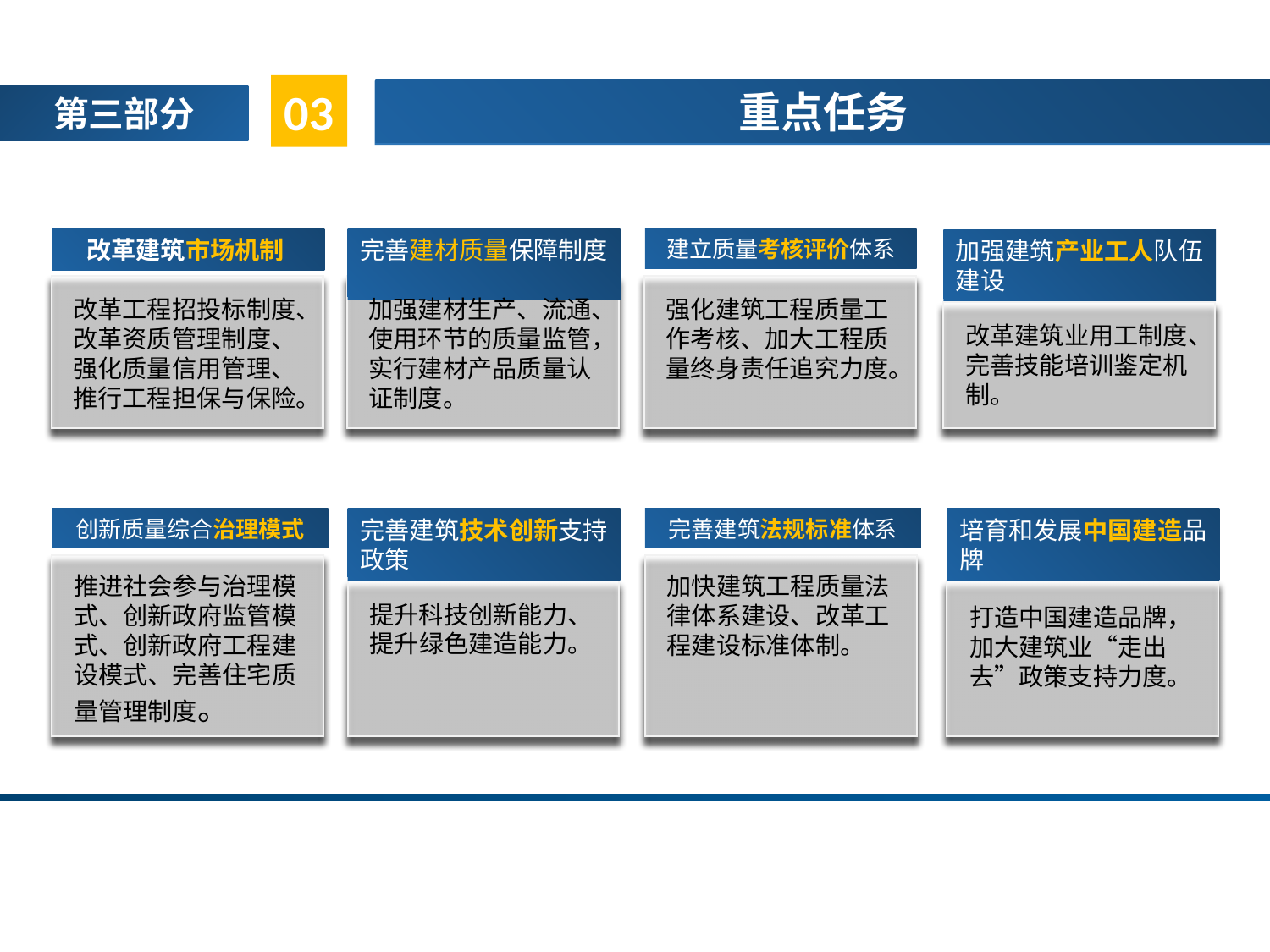

03
重点任务

第三部分
完善建材质量保障制度

加强建材生产、流通、使用环节的质量监管，实行建材产品质量认证制度。
完善建筑技术创新支持政策

提升科技创新能力、提升绿色建造能力。

改革建筑市场机制

改革工程招投标制度、改革资质管理制度、强化质量信用管理、推行工程担保与保险。

创新质量综合治理模式

推进社会参与治理模式、创新政府监管模式、创新政府工程建设模式、完善住宅质量管理制度。

建立质量考核评价体系

强化建筑工程质量工作考核、加大工程质量终身责任追究力度。

完善建筑法规标准体系

加快建筑工程质量法律体系建设、改革工程建设标准体制。
加强建筑产业工人队伍建设

改革建筑业用工制度、完善技能培训鉴定机制。

培育和发展中国建造品牌

打造中国建造品牌，加大建筑业“走出去”政策支持力度。